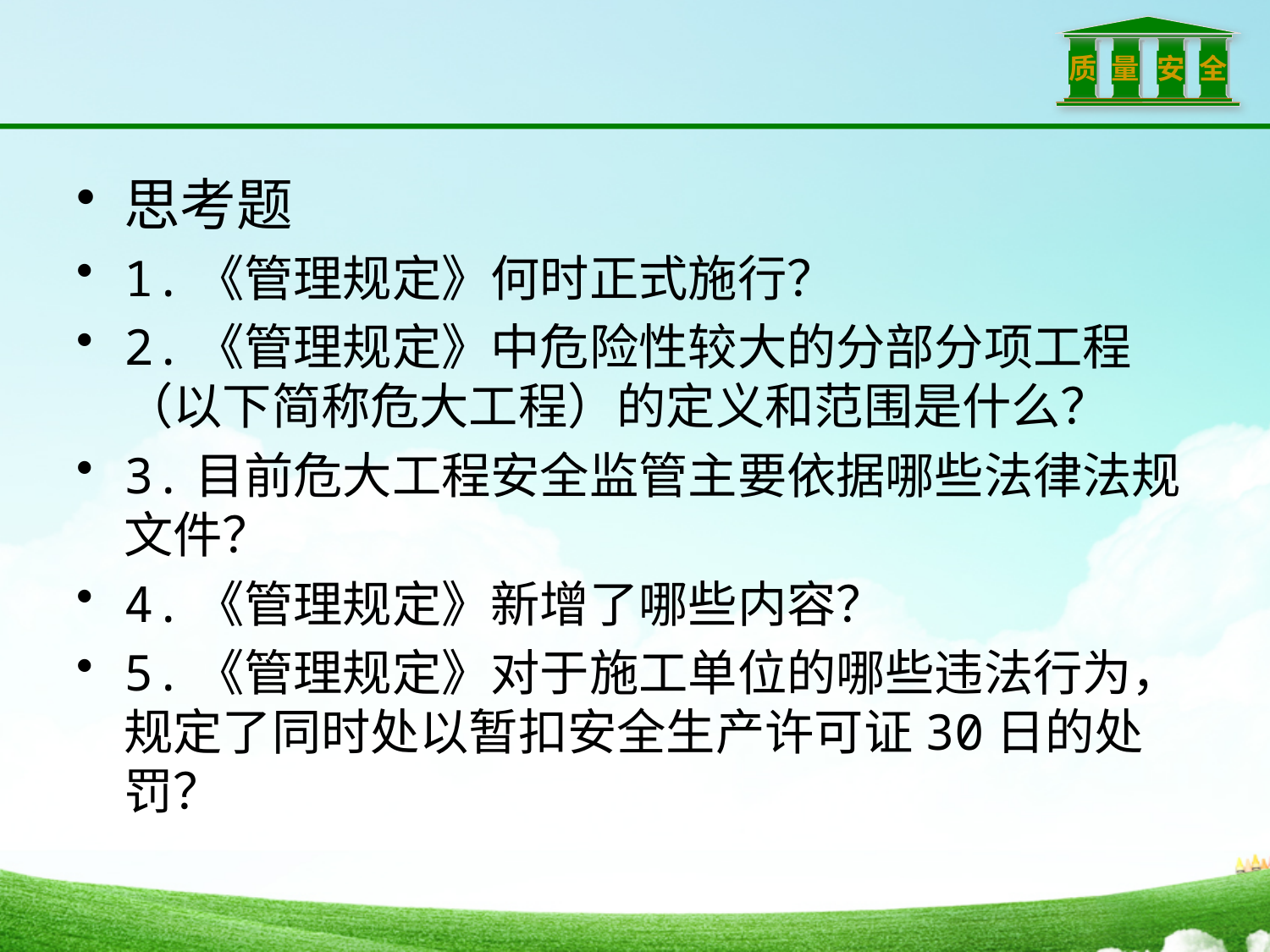

思考题
1.《管理规定》何时正式施行？
2.《管理规定》中危险性较大的分部分项工程（以下简称危大工程）的定义和范围是什么？
3.目前危大工程安全监管主要依据哪些法律法规文件？
4.《管理规定》新增了哪些内容？
5.《管理规定》对于施工单位的哪些违法行为，规定了同时处以暂扣安全生产许可证30日的处罚？